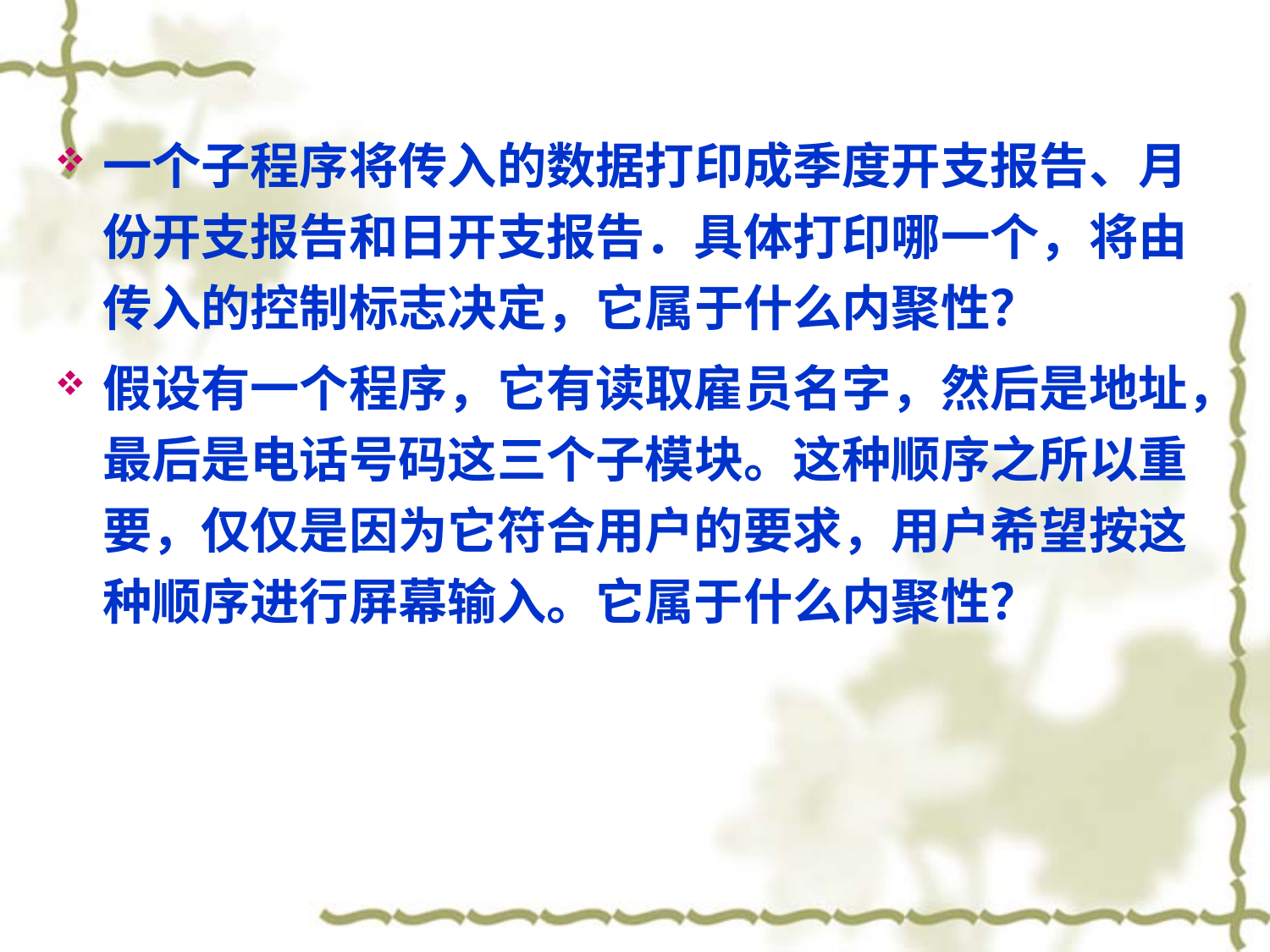

一个子程序将传入的数据打印成季度开支报告、月份开支报告和日开支报告．具体打印哪一个，将由传入的控制标志决定，它属于什么内聚性？
假设有一个程序，它有读取雇员名字，然后是地址，最后是电话号码这三个子模块。这种顺序之所以重要，仅仅是因为它符合用户的要求，用户希望按这种顺序进行屏幕输入。它属于什么内聚性？